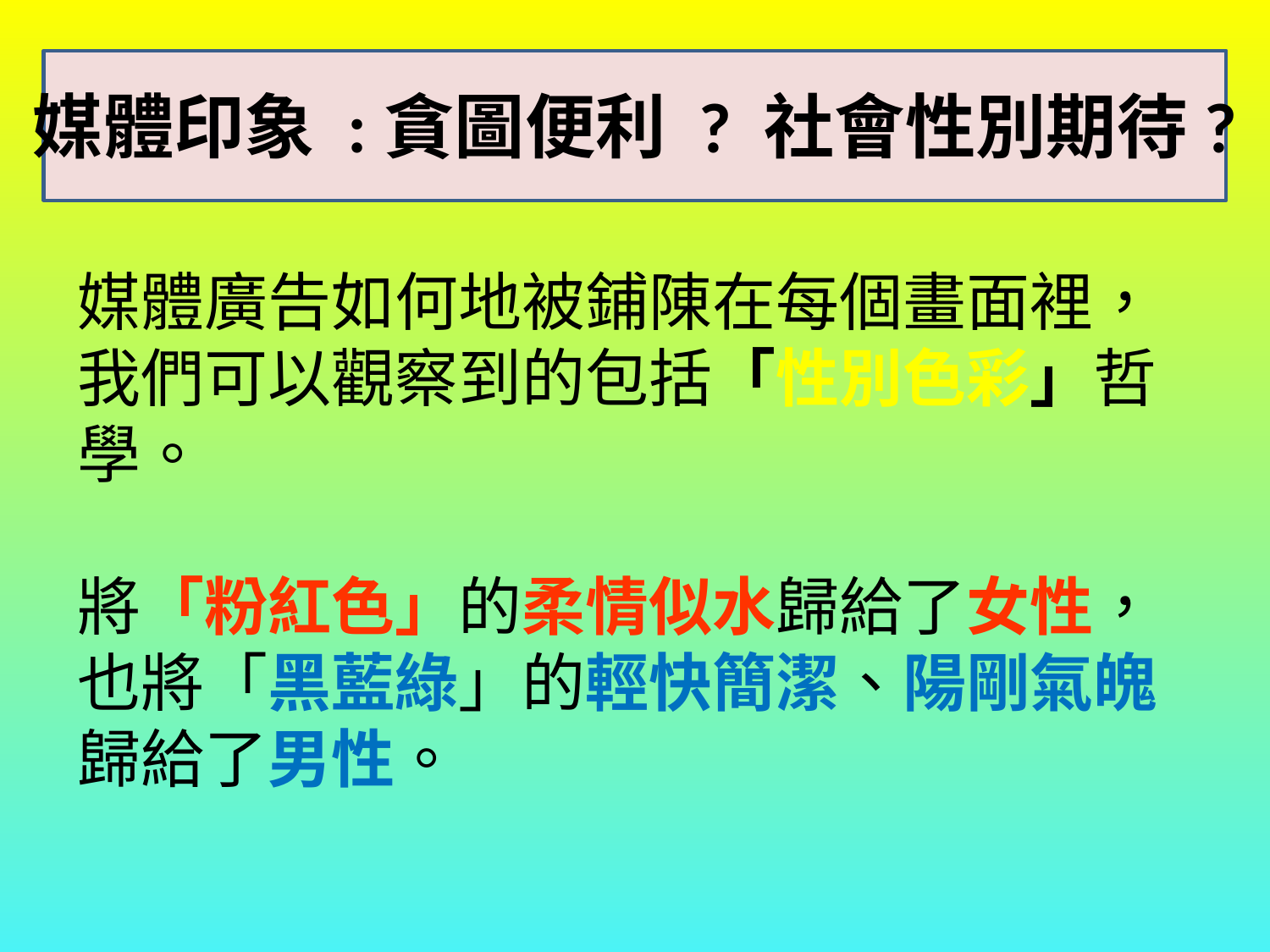

媒體印象 :貪圖便利 ? 社會性別期待?
媒體廣告如何地被鋪陳在每個畫面裡，我們可以觀察到的包括「性別色彩」哲學。

將「粉紅色」的柔情似水歸給了女性，也將「黑藍綠」的輕快簡潔、陽剛氣魄歸給了男性。